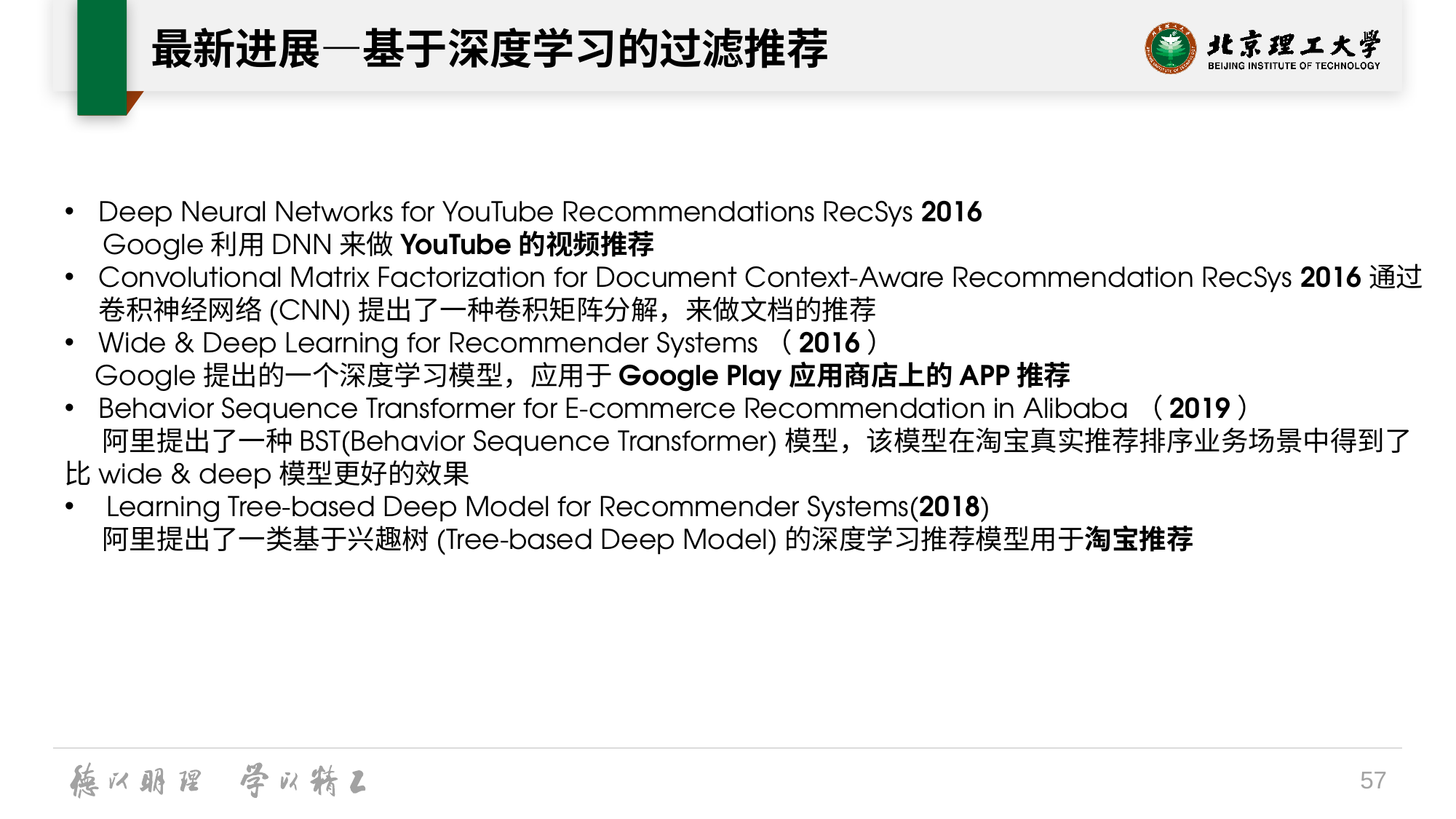

# 最新进展—基于深度学习的过滤推荐
Deep Neural Networks for YouTube Recommendations RecSys 2016
     Google利用DNN来做YouTube的视频推荐
Convolutional Matrix Factorization for Document Context-Aware Recommendation RecSys 2016通过卷积神经网络(CNN)提出了一种卷积矩阵分解，来做文档的推荐
Wide & Deep Learning for Recommender Systems（2016）
    Google提出的一个深度学习模型，应用于Google Play应用商店上的APP推荐
Behavior Sequence Transformer for E-commerce Recommendation in Alibaba（2019）
     阿里提出了一种BST(Behavior Sequence Transformer)模型，该模型在淘宝真实推荐排序业务场景中得到了比wide & deep模型更好的效果
 Learning Tree-based Deep Model for Recommender Systems(2018)
     阿里提出了一类基于兴趣树(Tree-based Deep Model)的深度学习推荐模型用于淘宝推荐